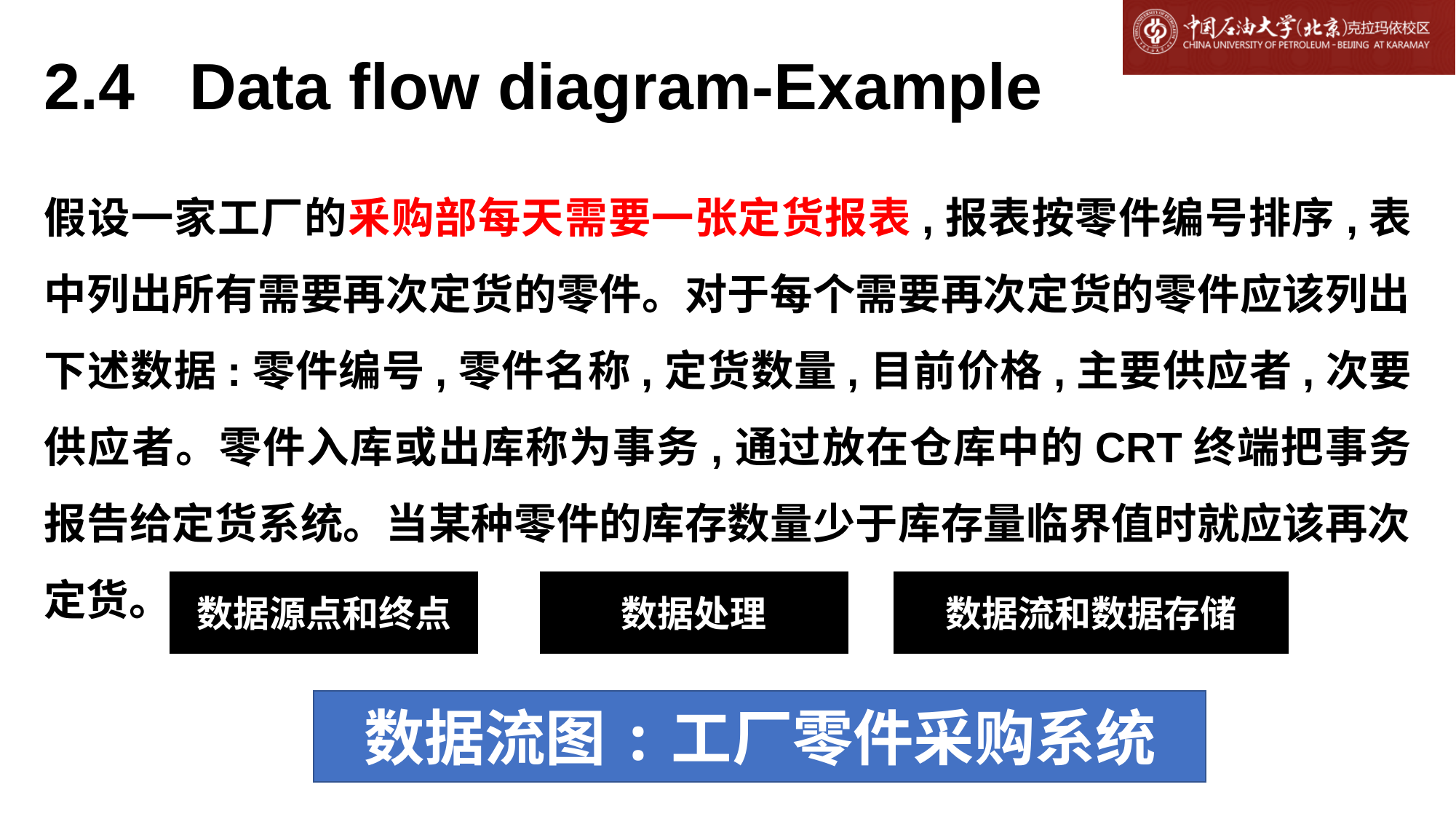

# 2.4   Data flow diagram-Example
假设一家工厂的釆购部每天需要一张定货报表,报表按零件编号排序,表中列出所有需要再次定货的零件。对于每个需要再次定货的零件应该列出下述数据:零件编号,零件名称,定货数量,目前价格,主要供应者,次要供应者。零件入库或出库称为事务,通过放在仓库中的CRT终端把事务报告给定货系统。当某种零件的库存数量少于库存量临界值时就应该再次定货。
数据流和数据存储
数据处理
数据源点和终点
数据流图:工厂零件采购系统